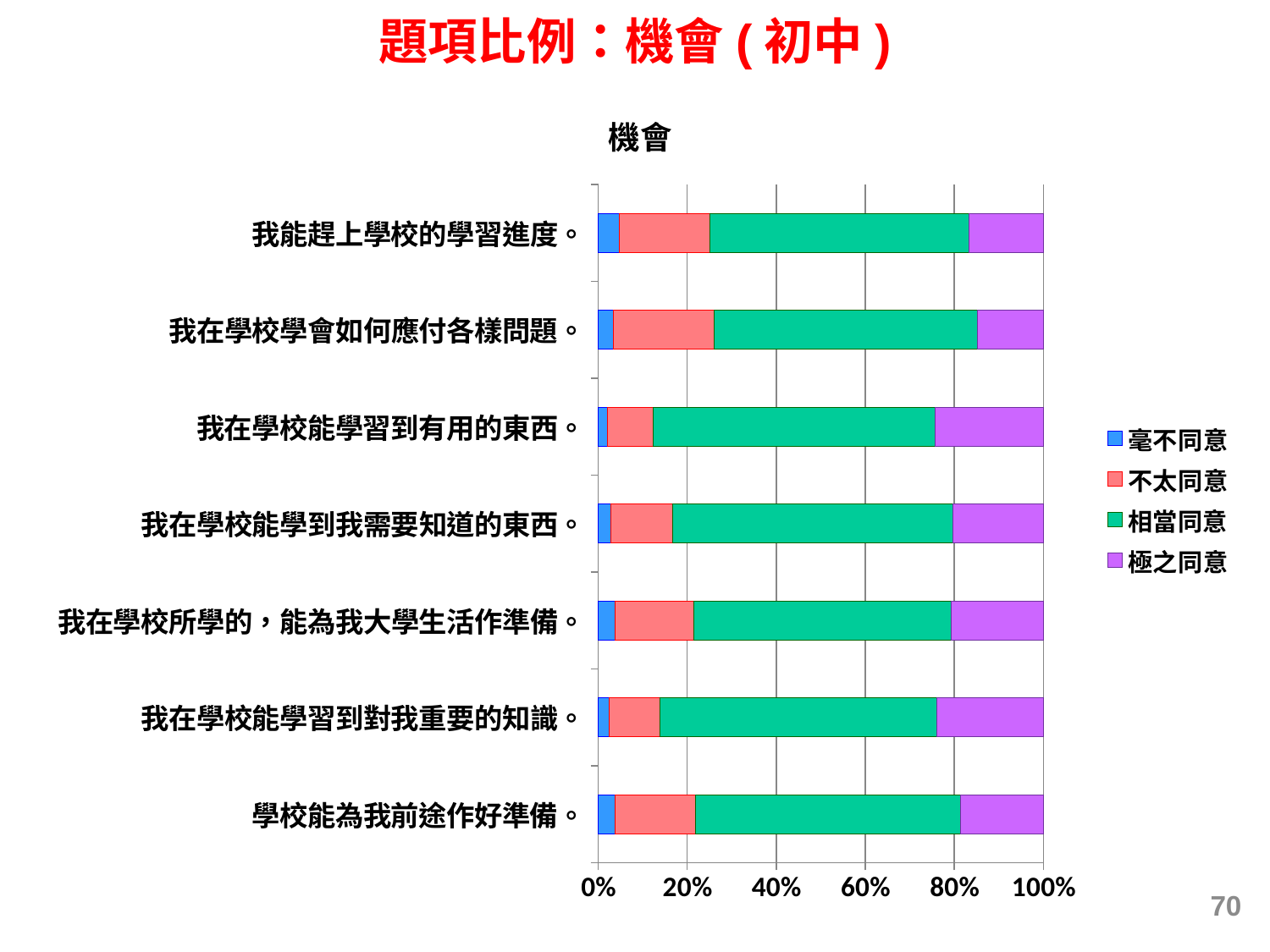

題項比例：機會(初中)

### Chart: 機會

| Category | 毫不同意 | 不太同意 | 相當同意 | 極之同意 |
|---|---|---|---|---|
| 學校能為我前途作好準備。 | 0.0372596153846155 | 0.18108974358974392 | 0.5953525641025613 | 0.18629807692307693 |
| 我在學校能學習到對我重要的知識。 | 0.025401069518716658 | 0.1140374331550802 | 0.6219251336898424 | 0.238636363636364 |
| 我在學校所學的，能為我大學生活作準備。 | 0.03742314889067104 | 0.17842822774659217 | 0.576717455225877 | 0.20743116813686233 |
| 我在學校能學到我需要知道的東西。 | 0.02913270078845389 | 0.13911532807697446 | 0.6278230656153964 | 0.2039289055191771 |
| 我在學校能學習到有用的東西。 | 0.021529820807702594 | 0.10123027547472607 | 0.633056967103505 | 0.24418293661406792 |
| 我在學校學會如何應付各樣問題。 | 0.03424291064740511 | 0.22699304440877474 | 0.5906902086677368 | 0.14807383627608348 |
| 我能趕上學校的學習進度。 | 0.04749163879598676 | 0.2038795986622074 | 0.5807357859531772 | 0.16789297658862876 |
70